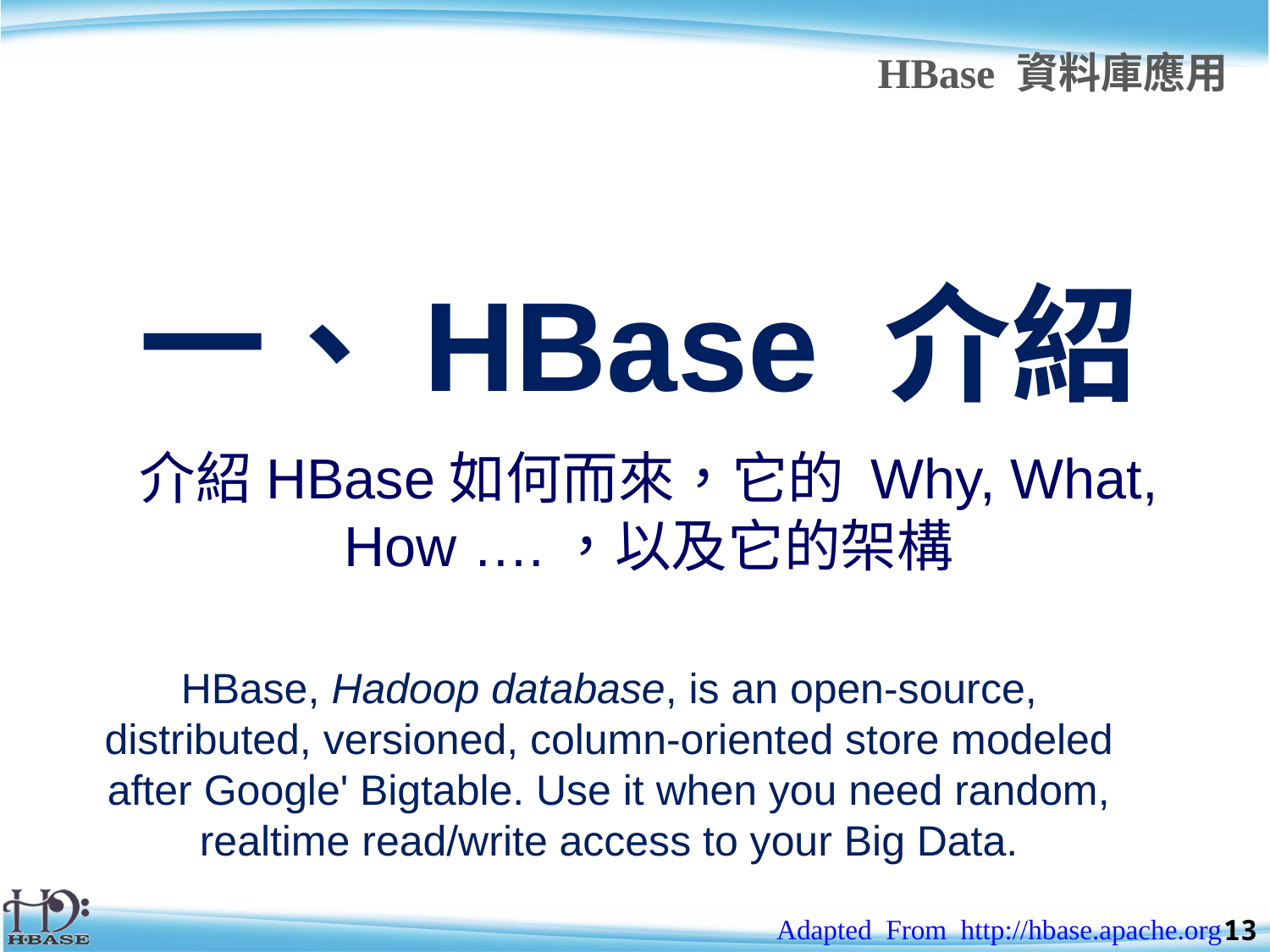

HBase 資料庫應用
# 一、HBase 介紹
介紹HBase如何而來，它的 Why, What, How ….，以及它的架構
HBase, Hadoop database, is an open-source, distributed, versioned, column-oriented store modeled after Google' Bigtable. Use it when you need random, realtime read/write access to your Big Data.
Adapted  From  http://hbase.apache.org
13